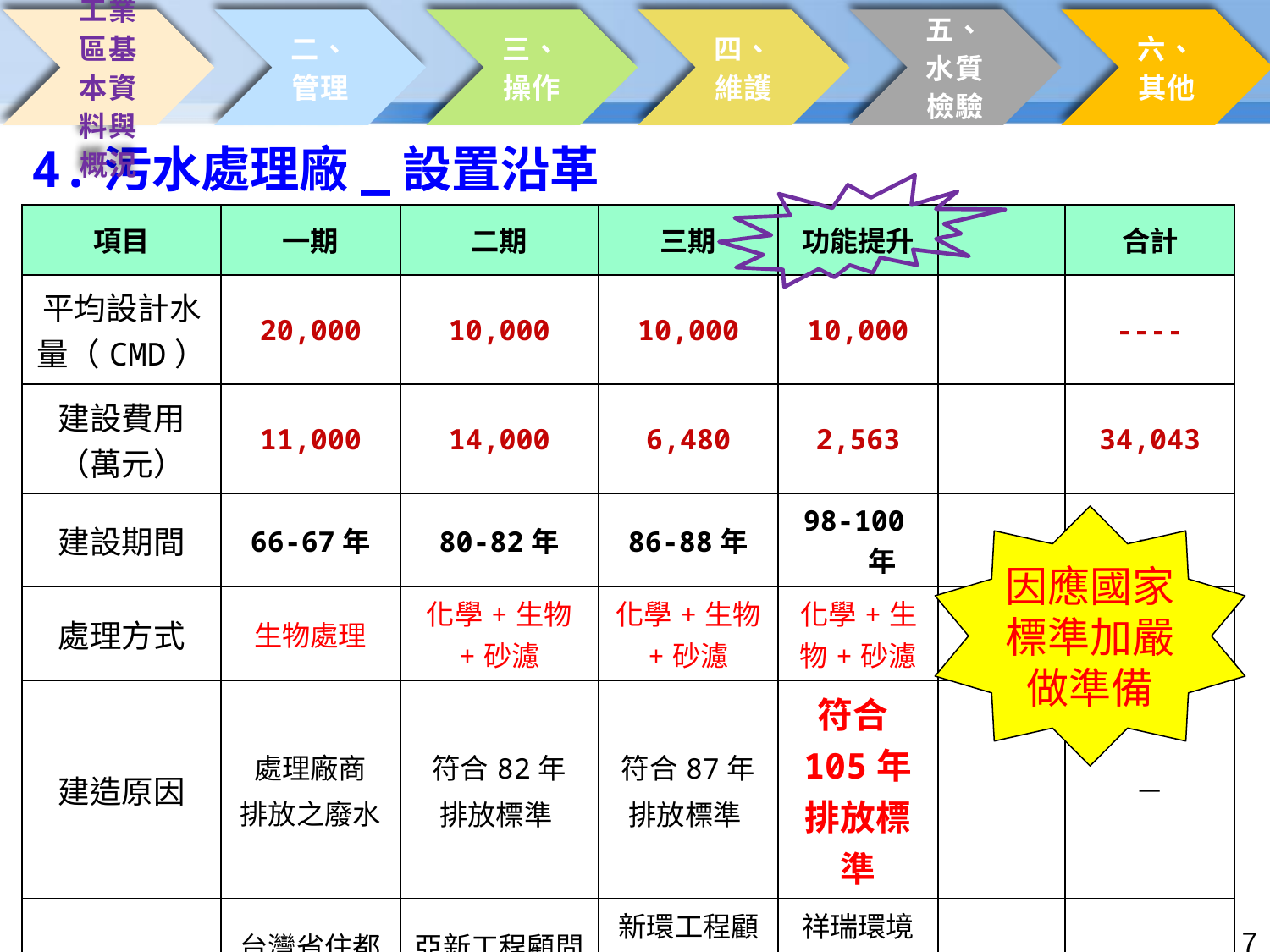

二、管理
三、操作
四、維護
五、水質檢驗
六、其他
4.污水處理廠_設置沿革

| 項目 | 一期 | 二期 | 三期 | 功能提升 |  | 合計 |
| --- | --- | --- | --- | --- | --- | --- |
| 平均設計水量（CMD） | 20,000 | 10,000 | 10,000 | 10,000 |  | ---- |
| 建設費用 （萬元） | 11,000 | 14,000 | 6,480 | 2,563 |  | 34,043 |
| 建設期間 | 66-67年 | 80-82年 | 86-88年 | 98-100年 |  | － |
| 處理方式 | 生物處理 | 化學+生物 +砂濾 | 化學+生物 +砂濾 | 化學+生物+砂濾 |  | － |
| 建造原因 | 處理廠商 排放之廢水 | 符合82年 排放標準 | 符合87年 排放標準 | 符合105年排放標準 |  | － |
| 設計監造 | 台灣省住都局 | 亞新工程顧問 公司 | 新環工程顧問股份有限公司 | 祥瑞環境科技股份有限公司 |  | － |
因應國家標準加嚴做準備